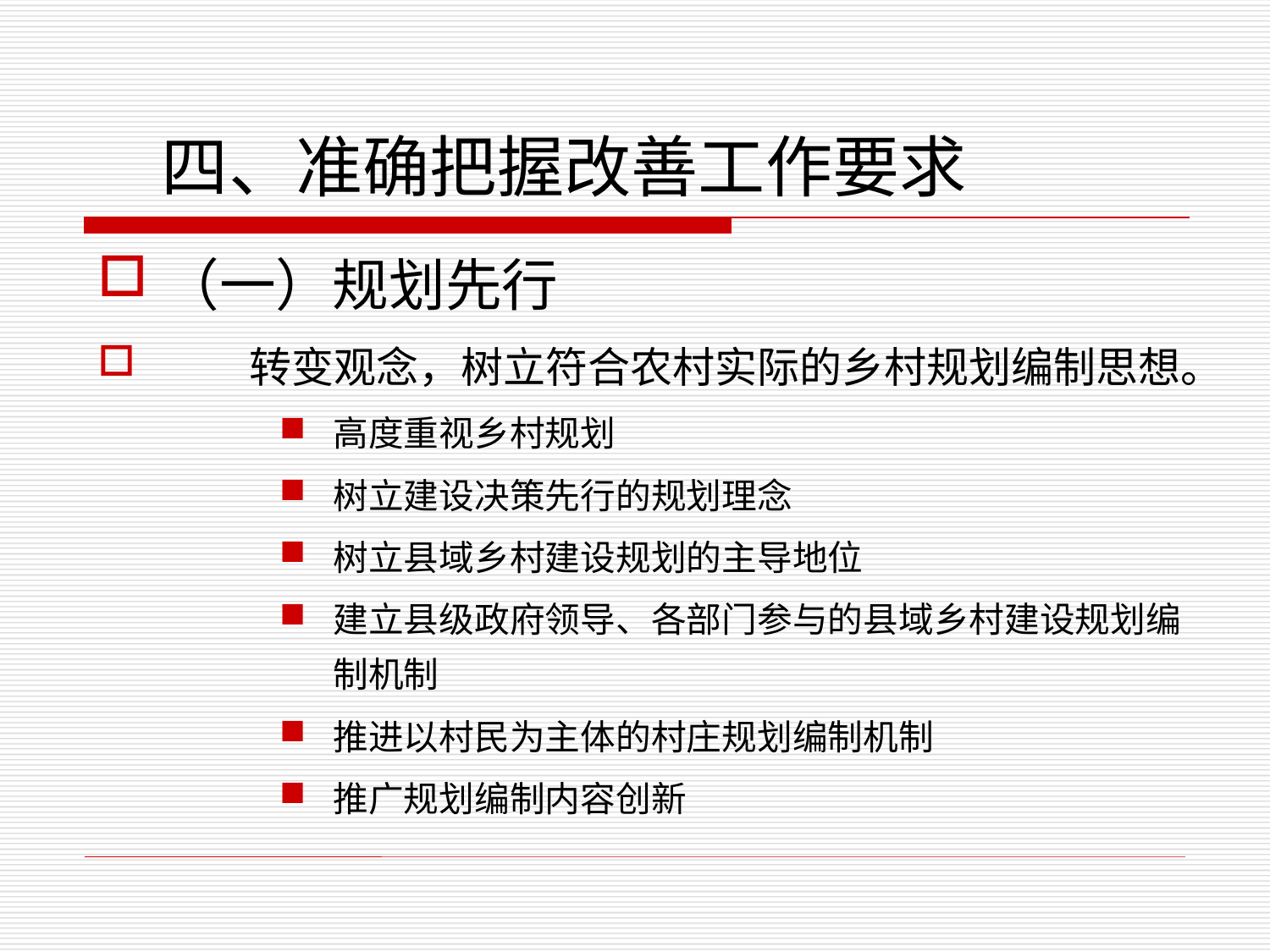

四、准确把握改善工作要求
（一）规划先行
        转变观念，树立符合农村实际的乡村规划编制思想。
高度重视乡村规划
树立建设决策先行的规划理念
树立县域乡村建设规划的主导地位
建立县级政府领导、各部门参与的县域乡村建设规划编制机制
推进以村民为主体的村庄规划编制机制
推广规划编制内容创新